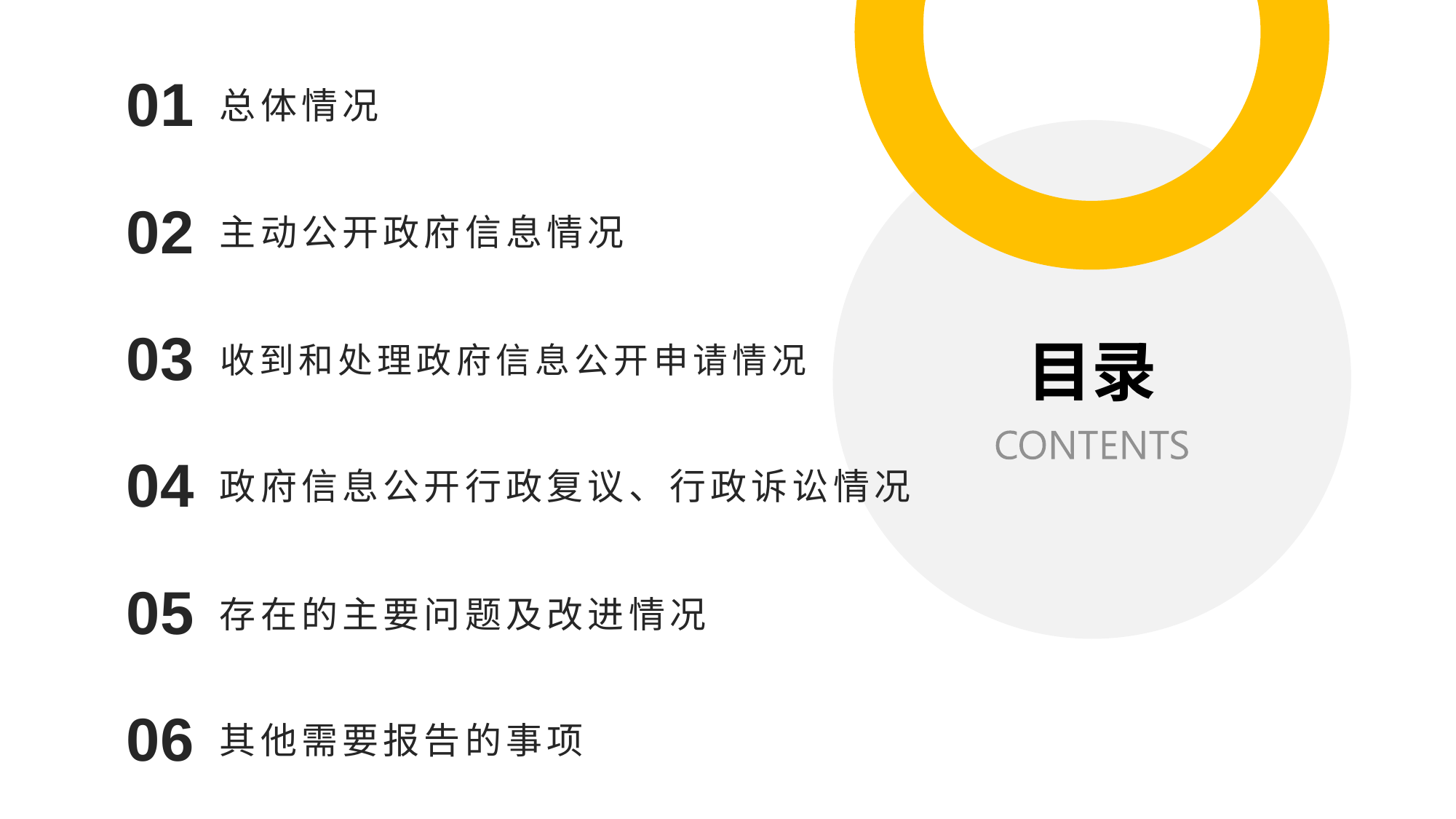

01
总体情况
02
主动公开政府信息情况
# 目录
03
收到和处理政府信息公开申请情况
04
政府信息公开行政复议、行政诉讼情况
05
存在的主要问题及改进情况
06
其他需要报告的事项